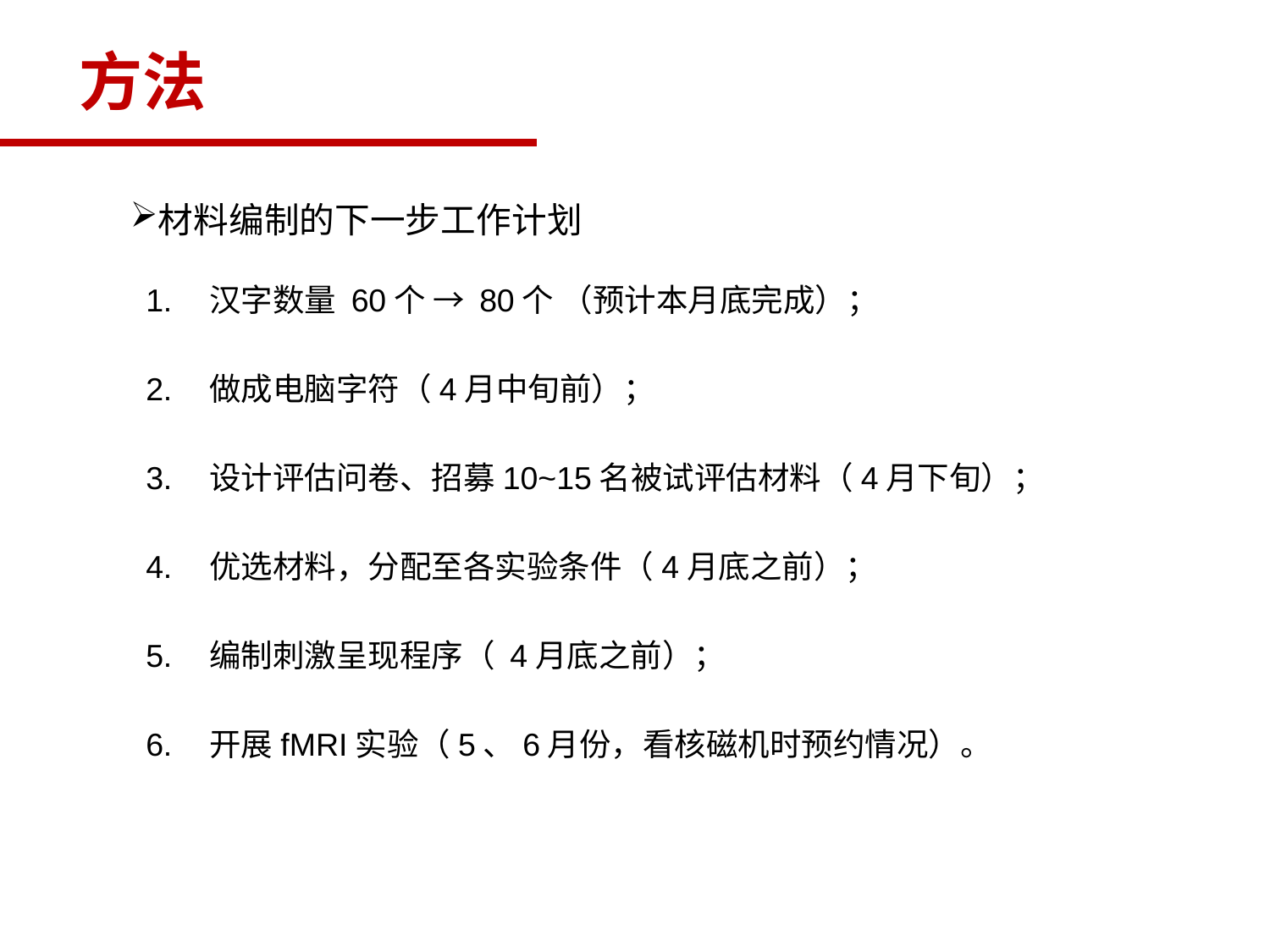

方法
材料编制的下一步工作计划
汉字数量 60个 → 80个 （预计本月底完成）；
做成电脑字符（4月中旬前）；
设计评估问卷、招募10~15名被试评估材料（4月下旬）；
优选材料，分配至各实验条件（4月底之前）；
编制刺激呈现程序（ 4月底之前）；
开展fMRI实验（5、6月份，看核磁机时预约情况）。